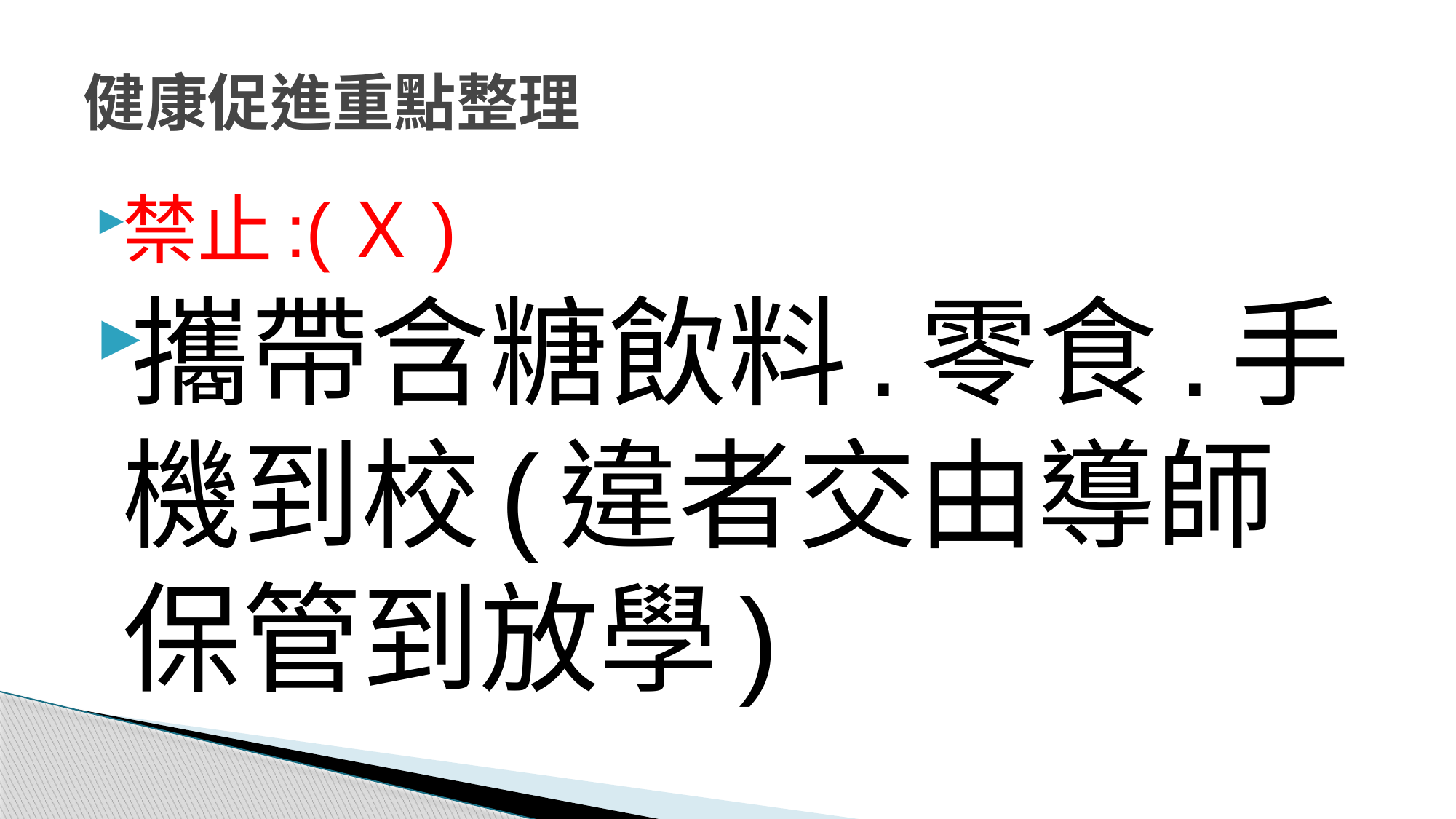

# 健康促進重點整理
禁止:(Ｘ)
攜帶含糖飲料.零食.手機到校(違者交由導師保管到放學)